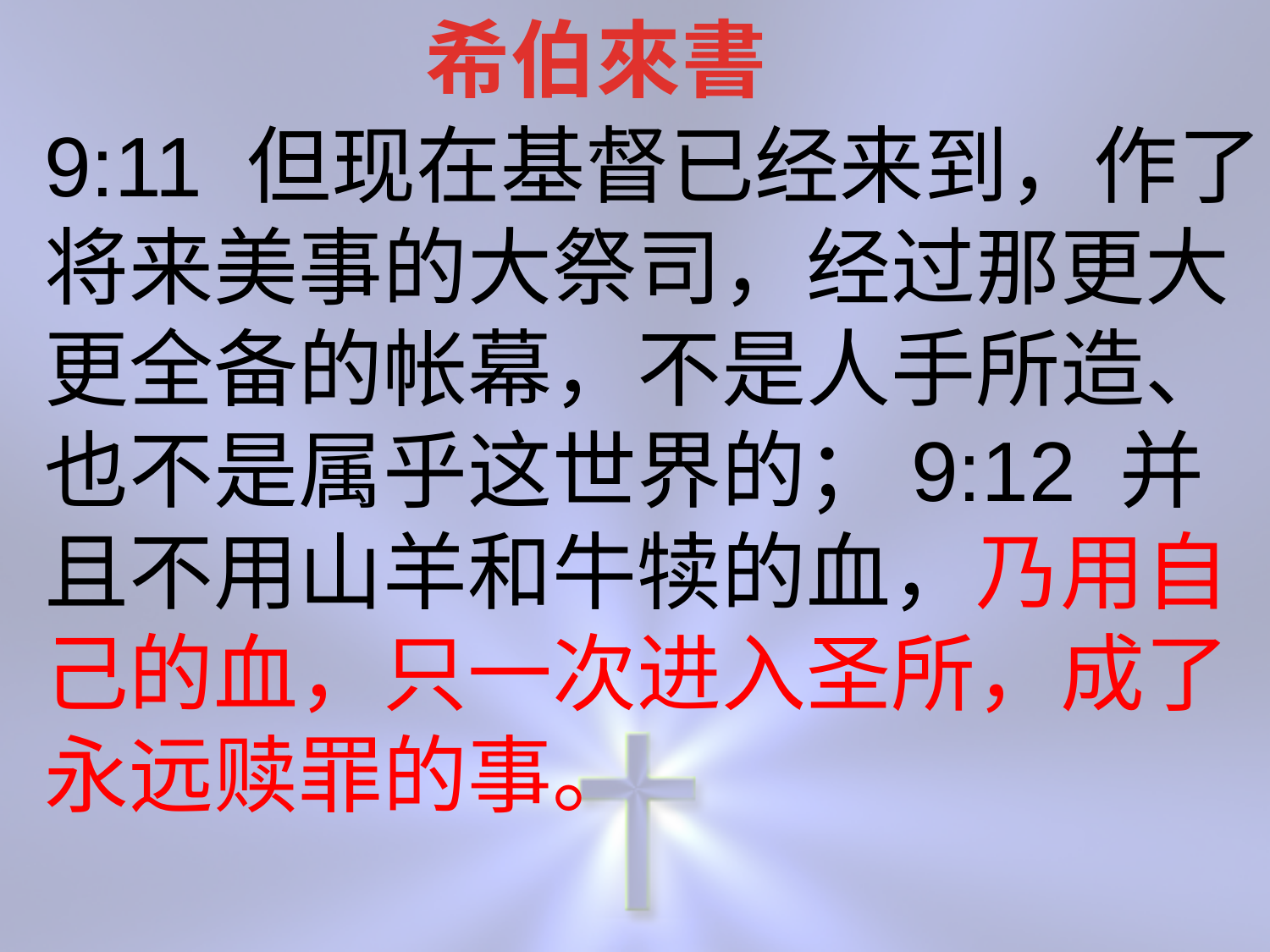

希伯來書
9:11 但现在基督已经来到，作了将来美事的大祭司，经过那更大更全备的帐幕，不是人手所造、也不是属乎这世界的；9:12 并且不用山羊和牛犊的血，乃用自己的血，只一次进入圣所，成了永远赎罪的事。